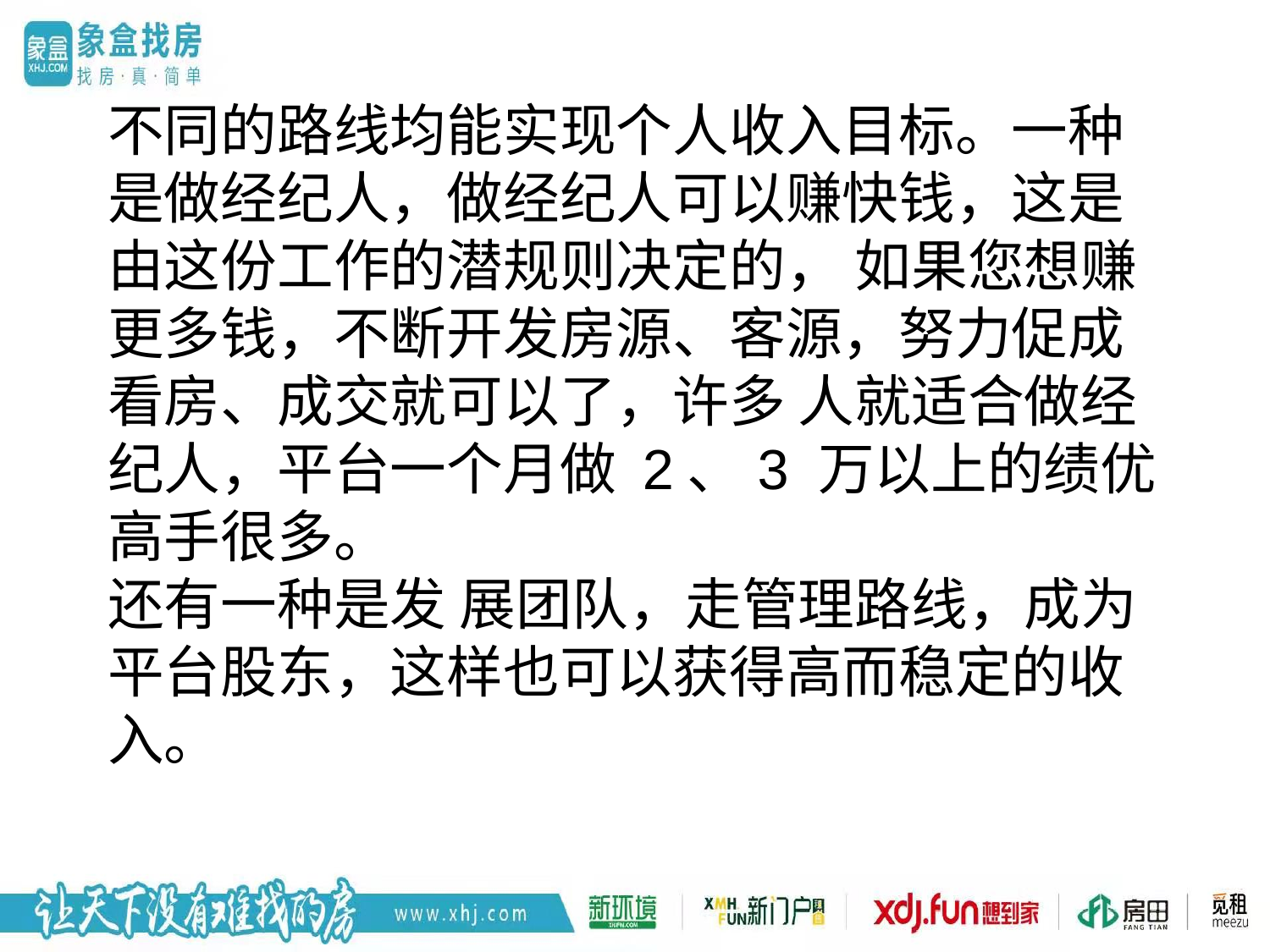

# 不同的路线均能实现个人收入目标。一种是做经纪人，做经纪人可以赚快钱，这是由这份工作的潜规则决定的， 如果您想赚更多钱，不断开发房源、客源，努力促成看房、成交就可以了，许多 人就适合做经纪人，平台一个月做 2、3 万以上的绩优高手很多。 还有一种是发 展团队，走管理路线，成为平台股东，这样也可以获得高而稳定的收入。